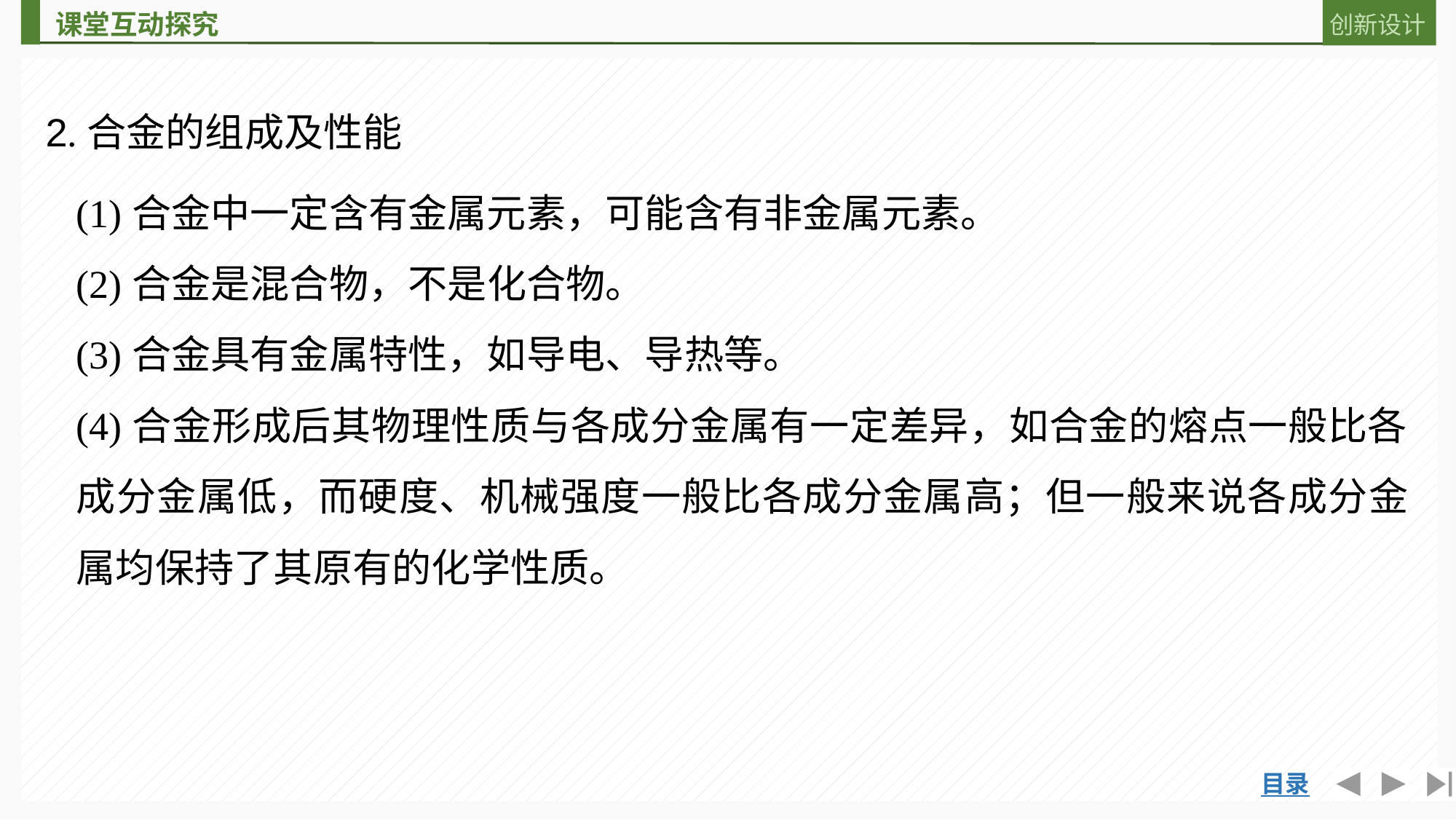

2.合金的组成及性能
(1)合金中一定含有金属元素，可能含有非金属元素。
(2)合金是混合物，不是化合物。
(3)合金具有金属特性，如导电、导热等。
(4)合金形成后其物理性质与各成分金属有一定差异，如合金的熔点一般比各成分金属低，而硬度、机械强度一般比各成分金属高；但一般来说各成分金属均保持了其原有的化学性质。